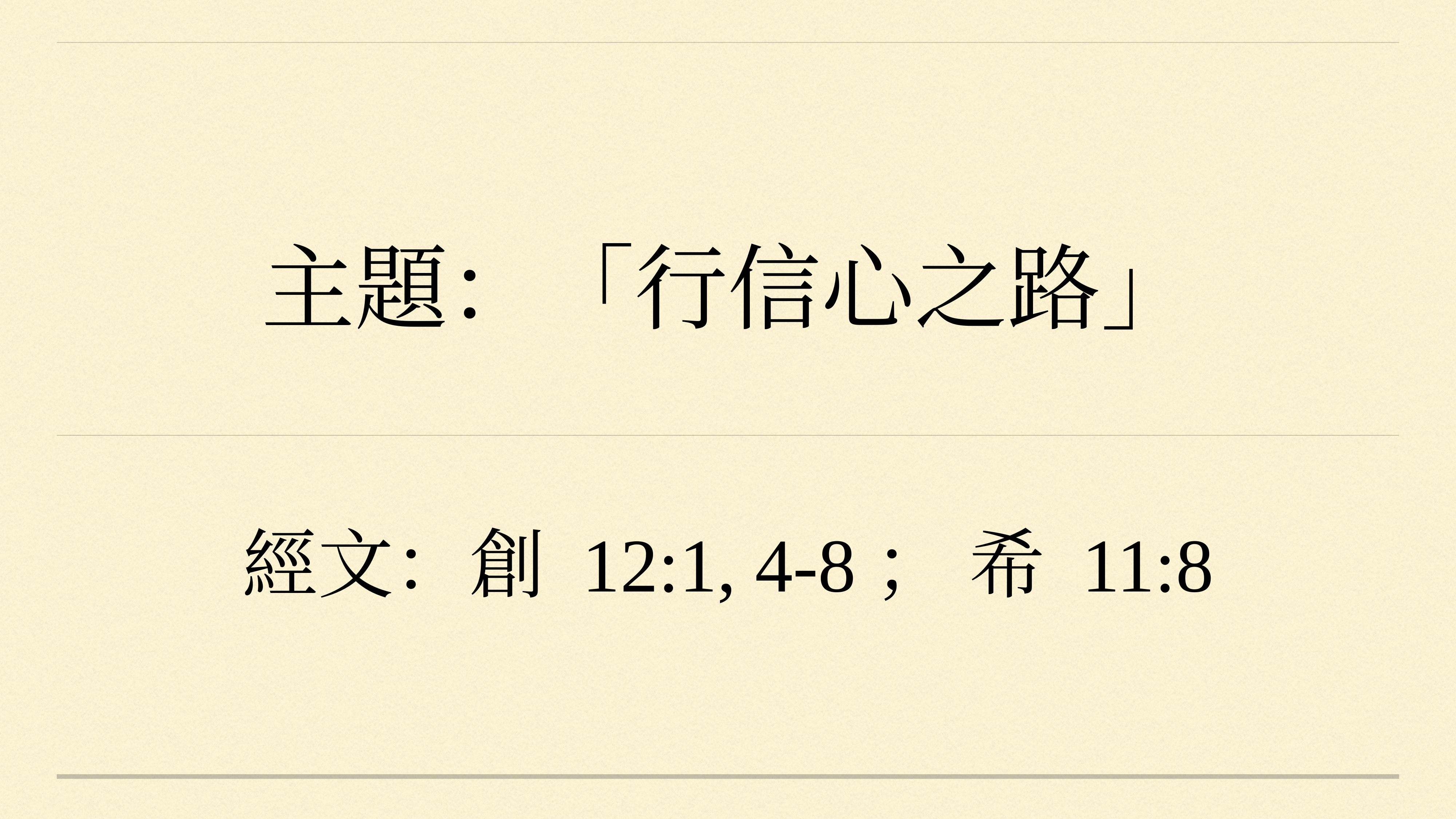

# 主題：「行信心之路」
經文：創 12:1, 4-8； 希 11:8